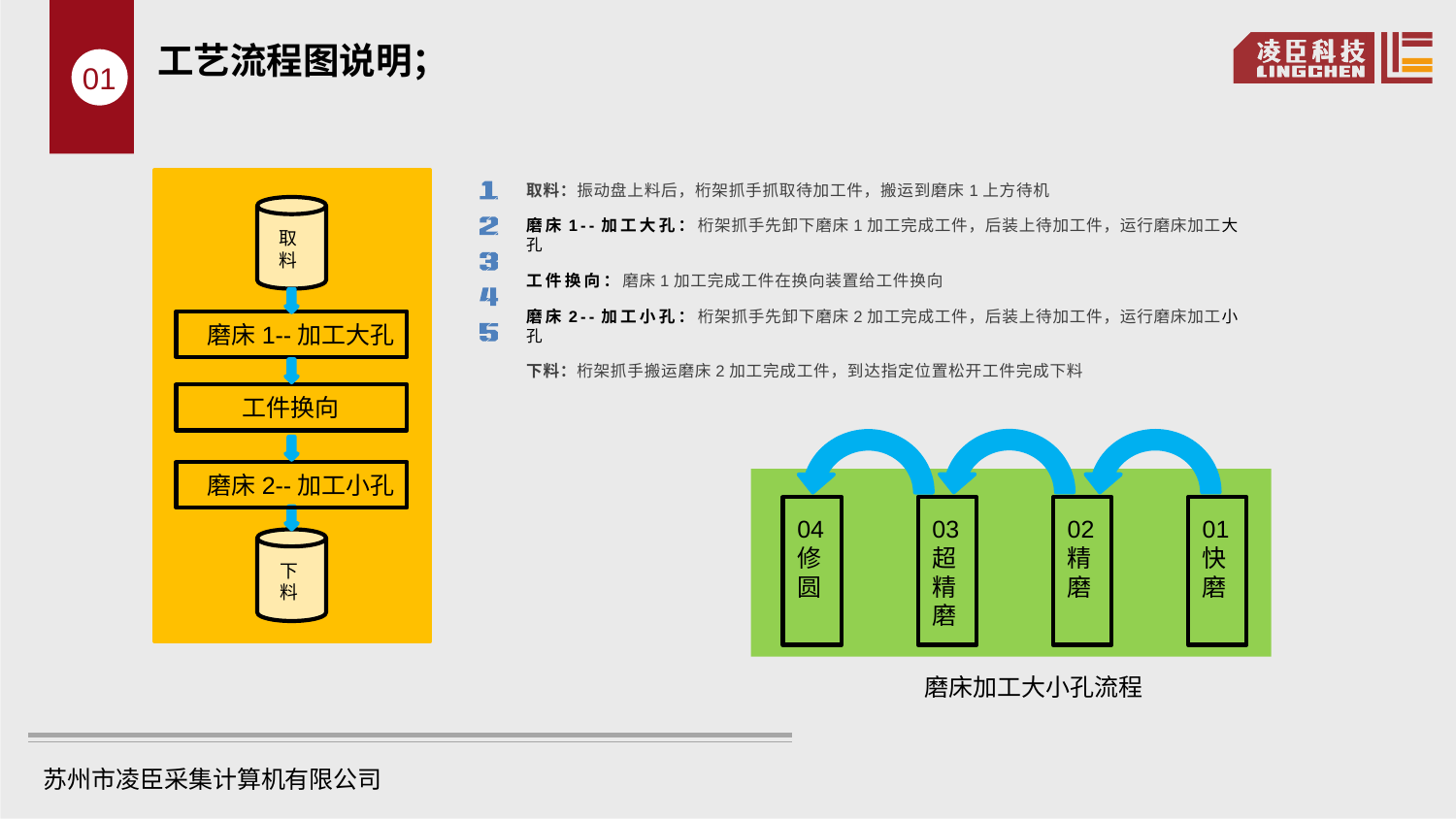

工艺流程图说明；
01

取料：振动盘上料后，桁架抓手抓取待加工件，搬运到磨床1上方待机
磨床1--加工大孔：桁架抓手先卸下磨床1加工完成工件，后装上待加工件，运行磨床加工大孔
工件换向：磨床1加工完成工件在换向装置给工件换向
磨床2--加工小孔：桁架抓手先卸下磨床2加工完成工件，后装上待加工件，运行磨床加工小孔
下料：桁架抓手搬运磨床2加工完成工件，到达指定位置松开工件完成下料

取料

磨床1--加工大孔

工件换向

磨床2--加工小孔

04
修圆
03
超精磨
02
精磨
01
快
磨

下料
磨床加工大小孔流程